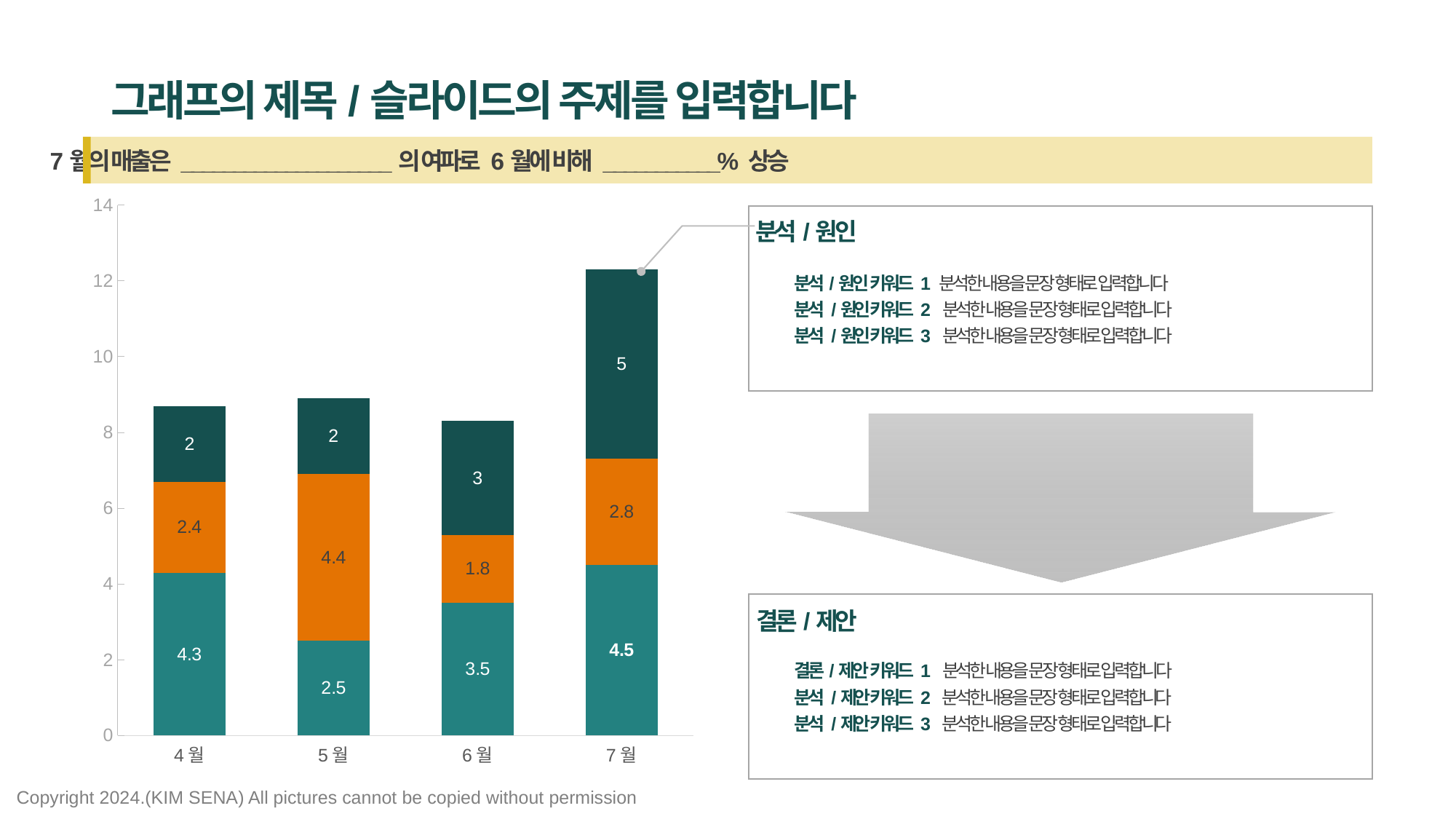

그래프의 제목/슬라이드의 주제를 입력합니다

7월의 매출은 ____________________의 여파로 6월에 비해 ___________% 상승

### Chart

| Category | 계열 1 | 계열 2 | 계열 3 |
|---|---|---|---|
| 4월 | 4.3 | 2.4 | 2.0 |
| 5월 | 2.5 | 4.4 | 2.0 |
| 6월 | 3.5 | 1.8 | 3.0 |
| 7월 | 4.5 | 2.8 | 5.0 |
분석/원인

분석/원인  키워드 1  분석한 내용을 문장 형태로 입력합니다
분석 /원인 키워드 2  분석한 내용을 문장 형태로 입력합니다
분석 /원인 키워드 3  분석한 내용을 문장 형태로 입력합니다

결론/제안
결론/제안  키워드 1  분석한 내용을 문장 형태로 입력합니다
분석 /제안 키워드 2  분석한 내용을 문장 형태로 입력합니다
분석 /제안 키워드 3  분석한 내용을 문장 형태로 입력합니다